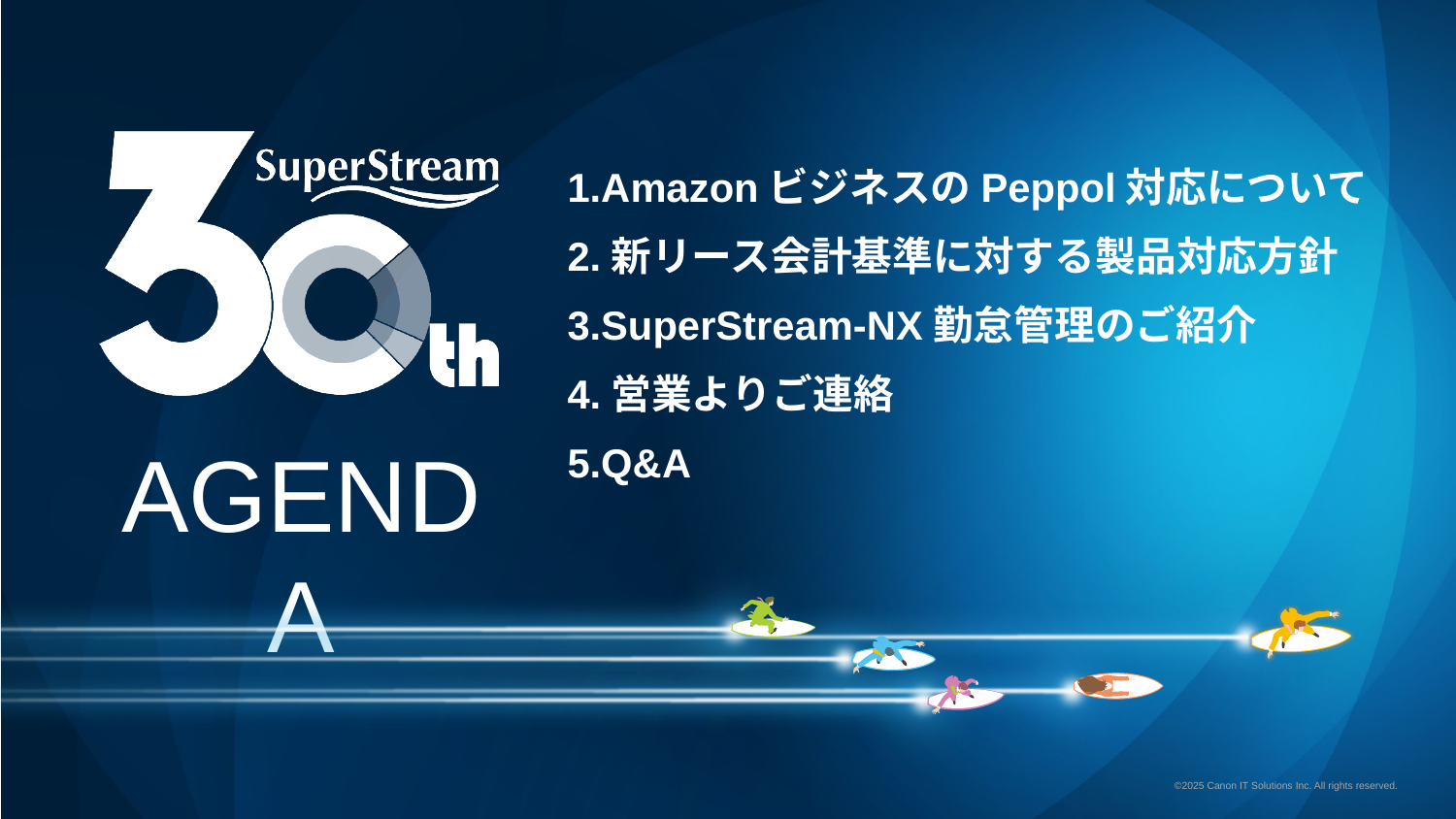

1.AmazonビジネスのPeppol対応について

2.新リース会計基準に対する製品対応方針

3.SuperStream-NX勤怠管理のご紹介

4.営業よりご連絡

5.Q&A

©2025 Canon IT Solutions Inc. All rights reserved.